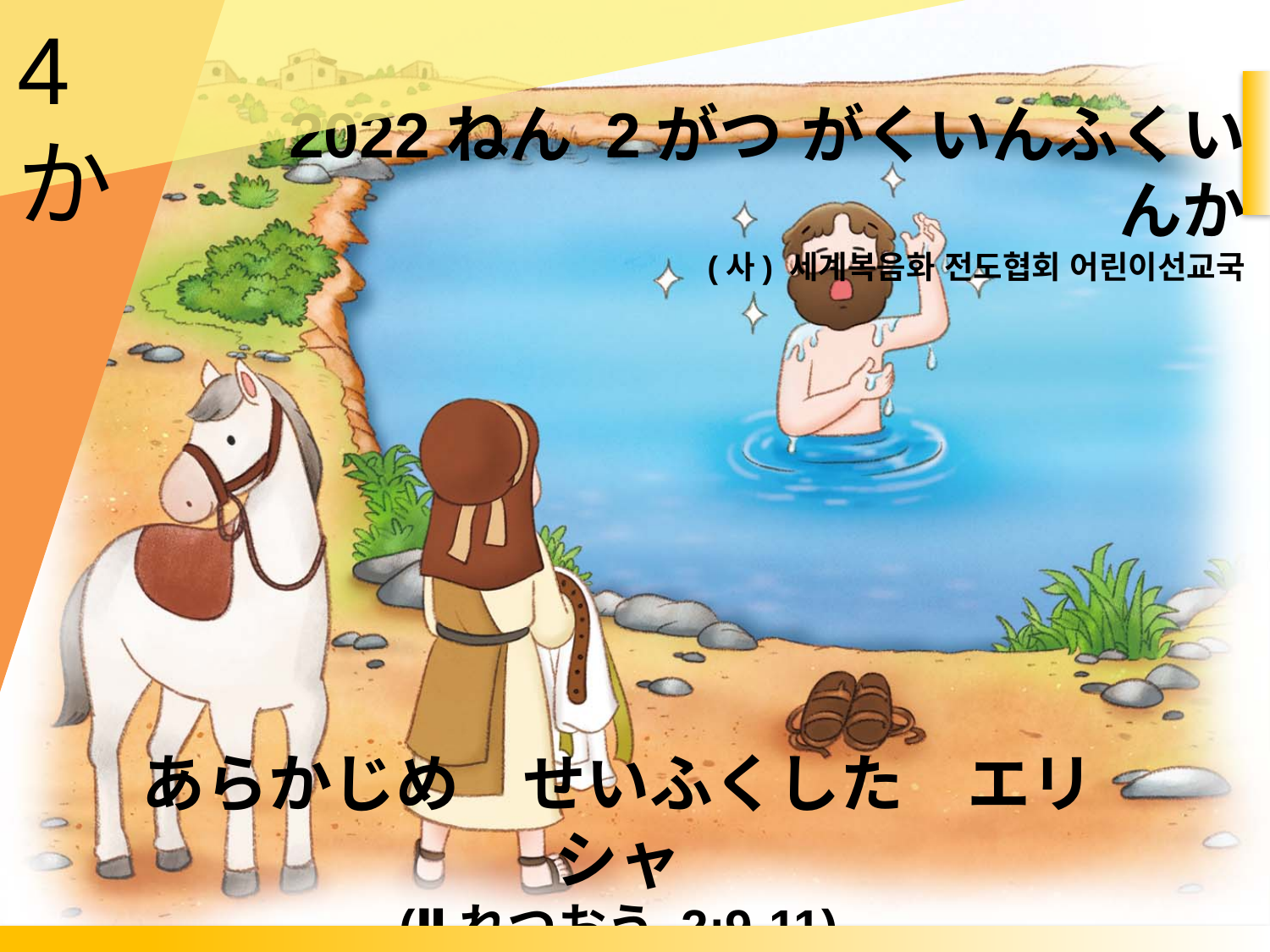

4か

2022ねん 2がつ がくいんふくいんか
(사) 세계복음화 전도협회 어린이선교국
あらかじめ　せいふくした　エリシャ
(Ⅱれつおう 2:9-11)